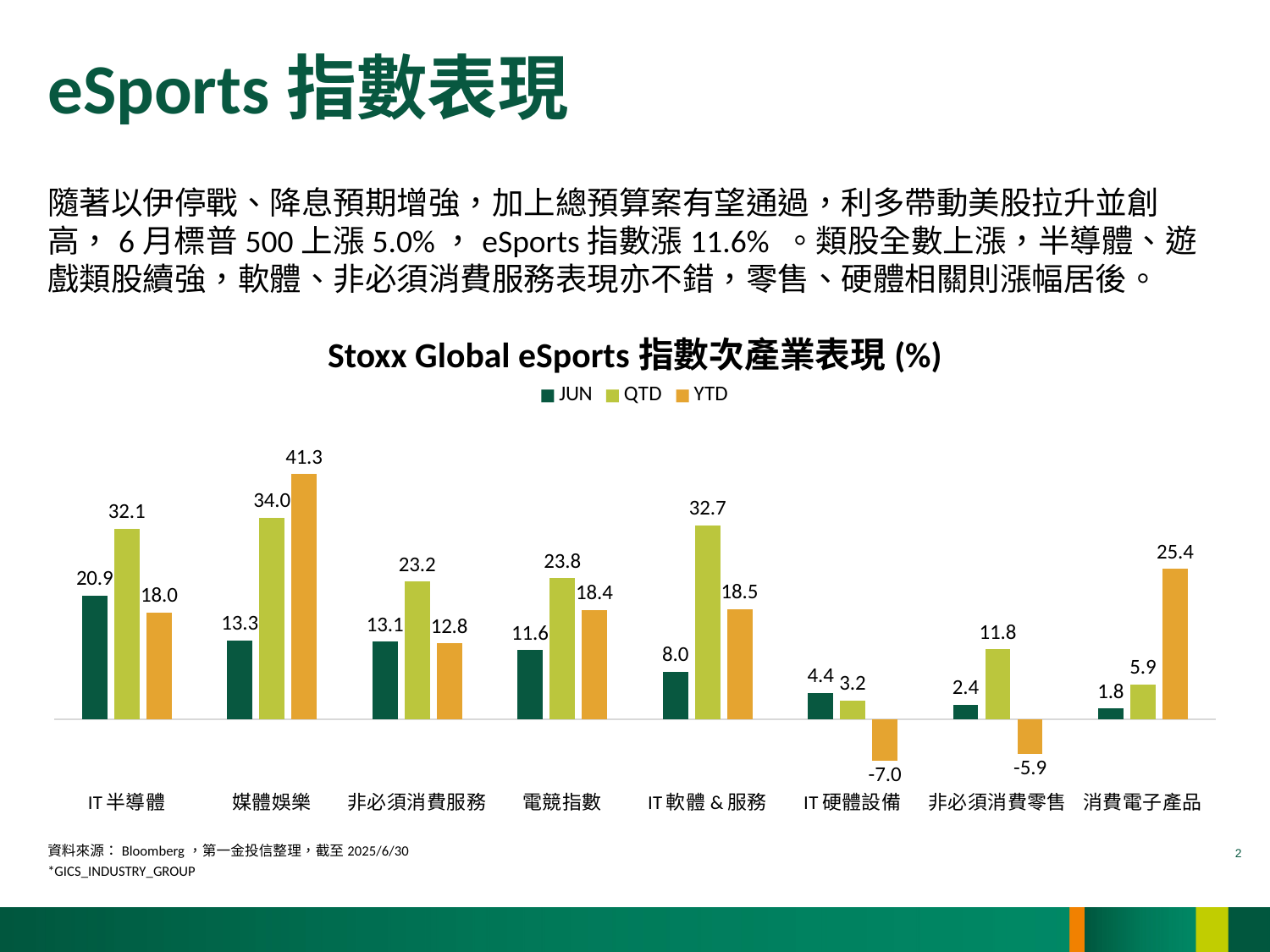

# eSports指數表現
隨著以伊停戰、降息預期增強，加上總預算案有望通過，利多帶動美股拉升並創高，6月標普500上漲5.0%，eSports指數漲11.6% 。類股全數上漲，半導體、遊戲類股續強，軟體、非必須消費服務表現亦不錯，零售、硬體相關則漲幅居後。
Stoxx Global eSports指數次產業表現(%)

### Chart

| Category | JUN | QTD | YTD |
|---|---|---|---|
| IT半導體 | 20.85 | 32.11 | 17.99 |
| 媒體娛樂 | 13.32 | 34.0 | 41.34 |
| 非必須消費服務 | 13.05 | 23.24 | 12.76 |
| 電競指數 | 11.62 | 23.77 | 18.39 |
| IT軟體&服務 | 8.0 | 32.71 | 18.53 |
| IT硬體設備 | 4.42 | 3.15 | -7.03 |
| 非必須消費零售 | 2.44 | 11.78 | -5.86 |
| 消費電子產品 | 1.76 | 5.87 | 25.36 |
資料來源：Bloomberg，第一金投信整理，截至2025/6/30
*GICS_INDUSTRY_GROUP